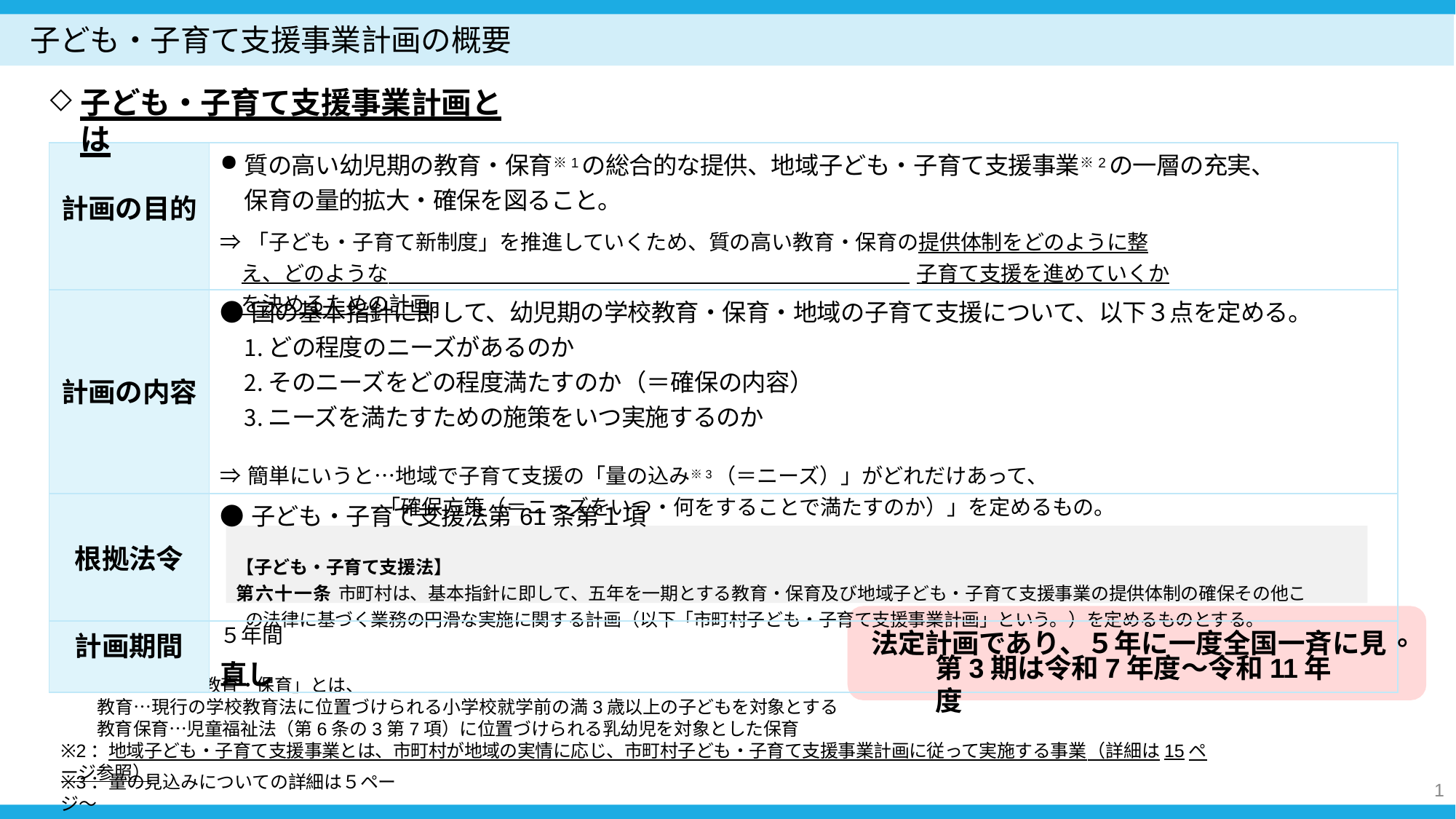

# 子ども・子育て支援事業計画の概要
子ども・子育て支援事業計画とは
| 計画の目的 | 質の高い幼児期の教育・保育※1の総合的な提供、地域子ども・子育て支援事業※2の一層の充実、 保育の量的拡大・確保を図ること。 ⇒「子ども・子育て新制度」を推進していくため、質の高い教育・保育の提供体制をどのように整え、どのような 子育て支援を進めていくかを決めるための計画。 |
| --- | --- |
| 計画の内容 | ●国の基本指針に即して、幼児期の学校教育・保育・地域の子育て支援について、以下３点を定める。 どの程度のニーズがあるのか そのニーズをどの程度満たすのか（＝確保の内容） ニーズを満たすための施策をいつ実施するのか ⇒簡単にいうと…地域で子育て支援の「量の込み※3（＝ニーズ）」がどれだけあって、 「確保方策（＝ニーズをいつ・何をすることで満たすのか）」を定めるもの。 |
| 根拠法令 | ●子ども・子育て支援法第61条第１項 【子ども・子育て支援法】 第六十一条 市町村は、基本指針に即して、五年を一期とする教育・保育及び地域子ども・子育て支援事業の提供体制の確保その他この法律に基づく業務の円滑な実施に関する計画（以下「市町村子ども・子育て支援事業計画」という。）を定めるものとする。 |
| 計画期間 | ５年間 法定計画であり、５年に一度全国一斉に見直し |

。
第3期は令和7年度～令和11年度
※1:ここでいう「教育・保育」とは、
教育…現行の学校教育法に位置づけられる小学校就学前の満3歳以上の子どもを対象とする教育保育…児童福祉法（第6条の3第7項）に位置づけられる乳幼児を対象とした保育
※2：地域子ども・子育て支援事業とは、市町村が地域の実情に応じ、市町村子ども・子育て支援事業計画に従って実施する事業（詳細は15ページ参照）
※3：量の見込みについての詳細は５ページ～
1